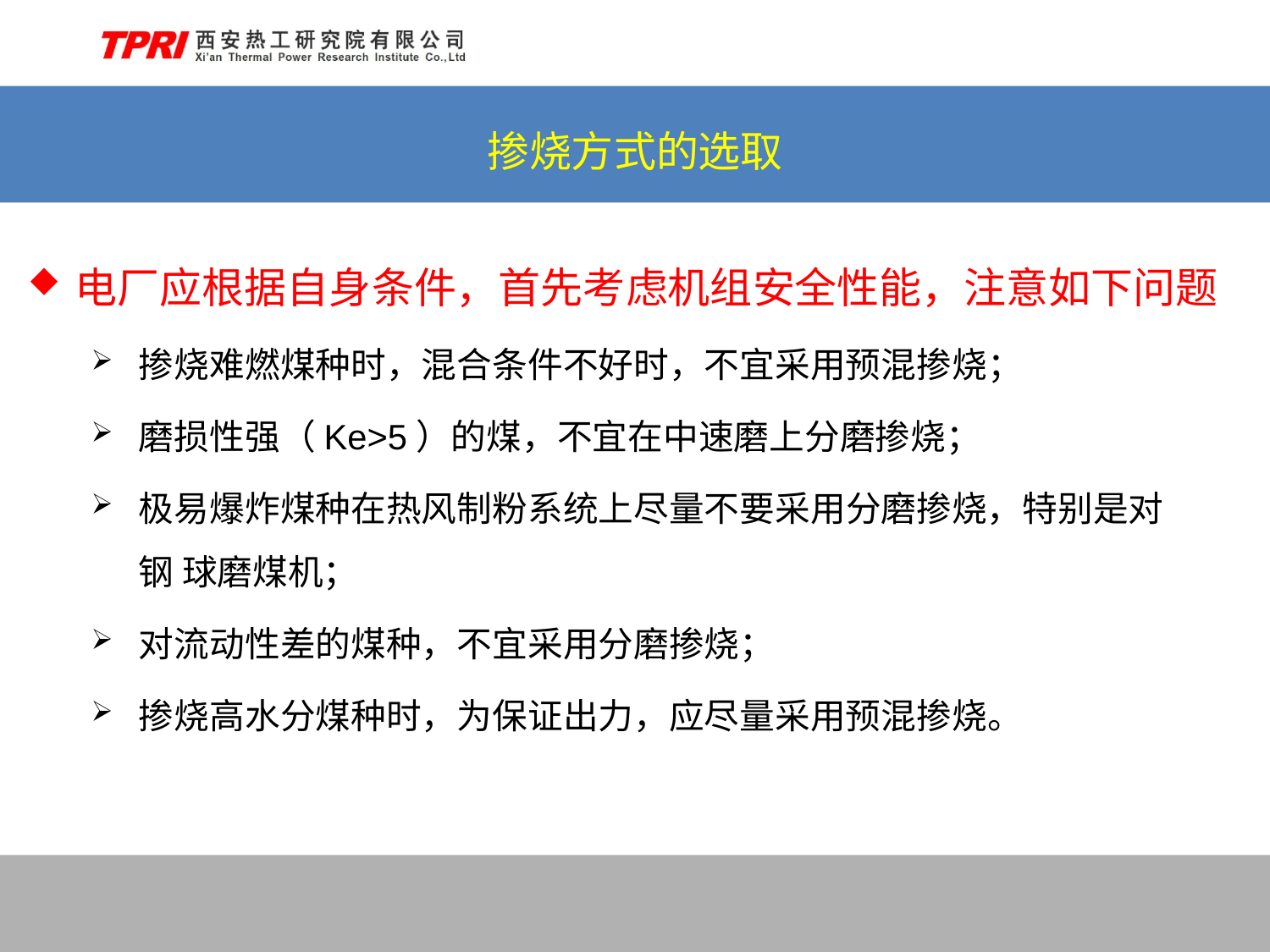

# 掺烧方式的选取
电厂应根据自身条件，首先考虑机组安全性能，注意如下问题
掺烧难燃煤种时，混合条件不好时，不宜采用预混掺烧；
磨损性强（Ke>5）的煤，不宜在中速磨上分磨掺烧；
极易爆炸煤种在热风制粉系统上尽量不要采用分磨掺烧，特别是对钢 球磨煤机；
对流动性差的煤种，不宜采用分磨掺烧；
掺烧高水分煤种时，为保证出力，应尽量采用预混掺烧。